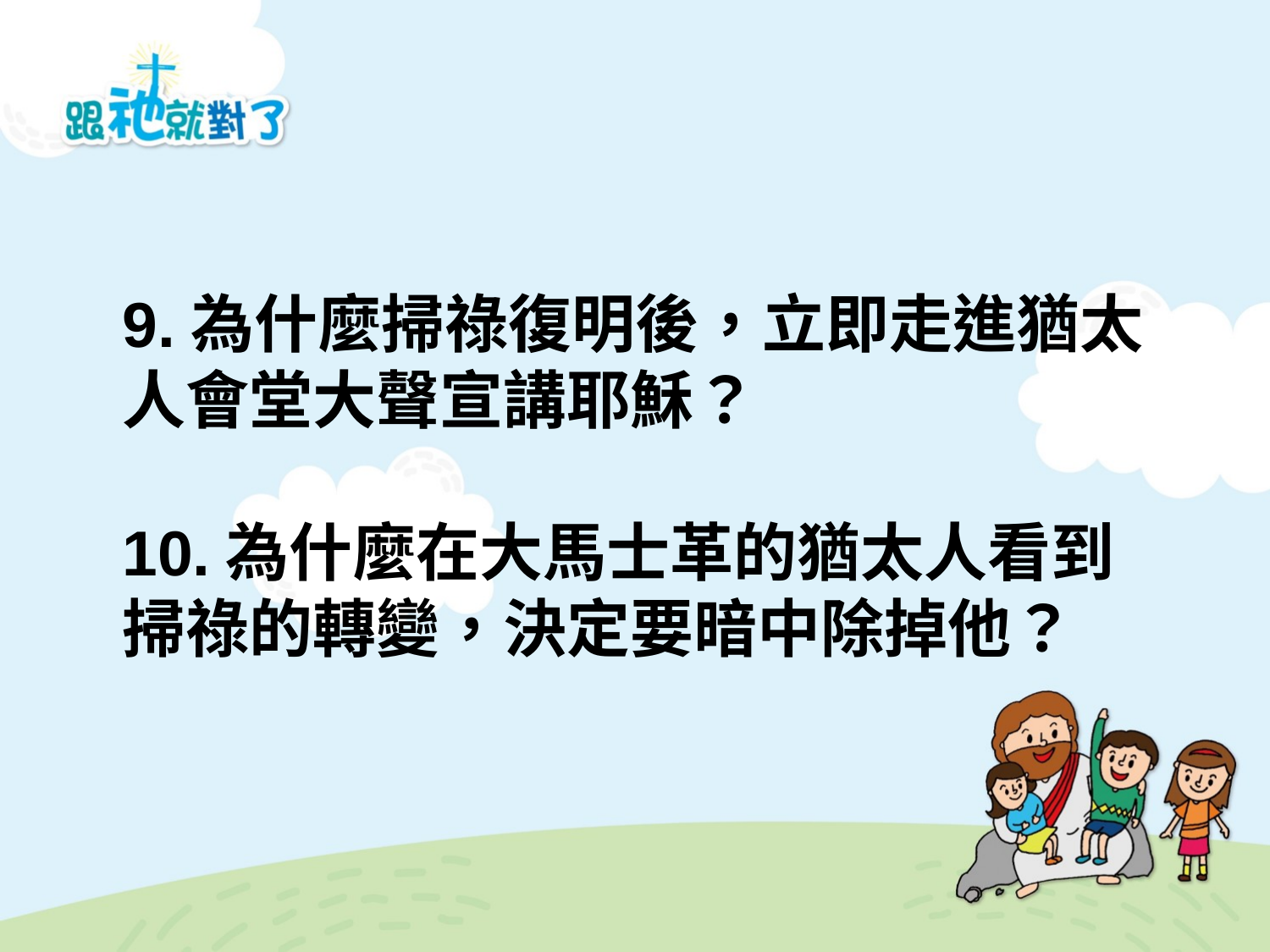

9.為什麼掃祿復明後，立即走進猶太人會堂大聲宣講耶穌？

10.為什麼在大馬士革的猶太人看到掃祿的轉變，決定要暗中除掉他？